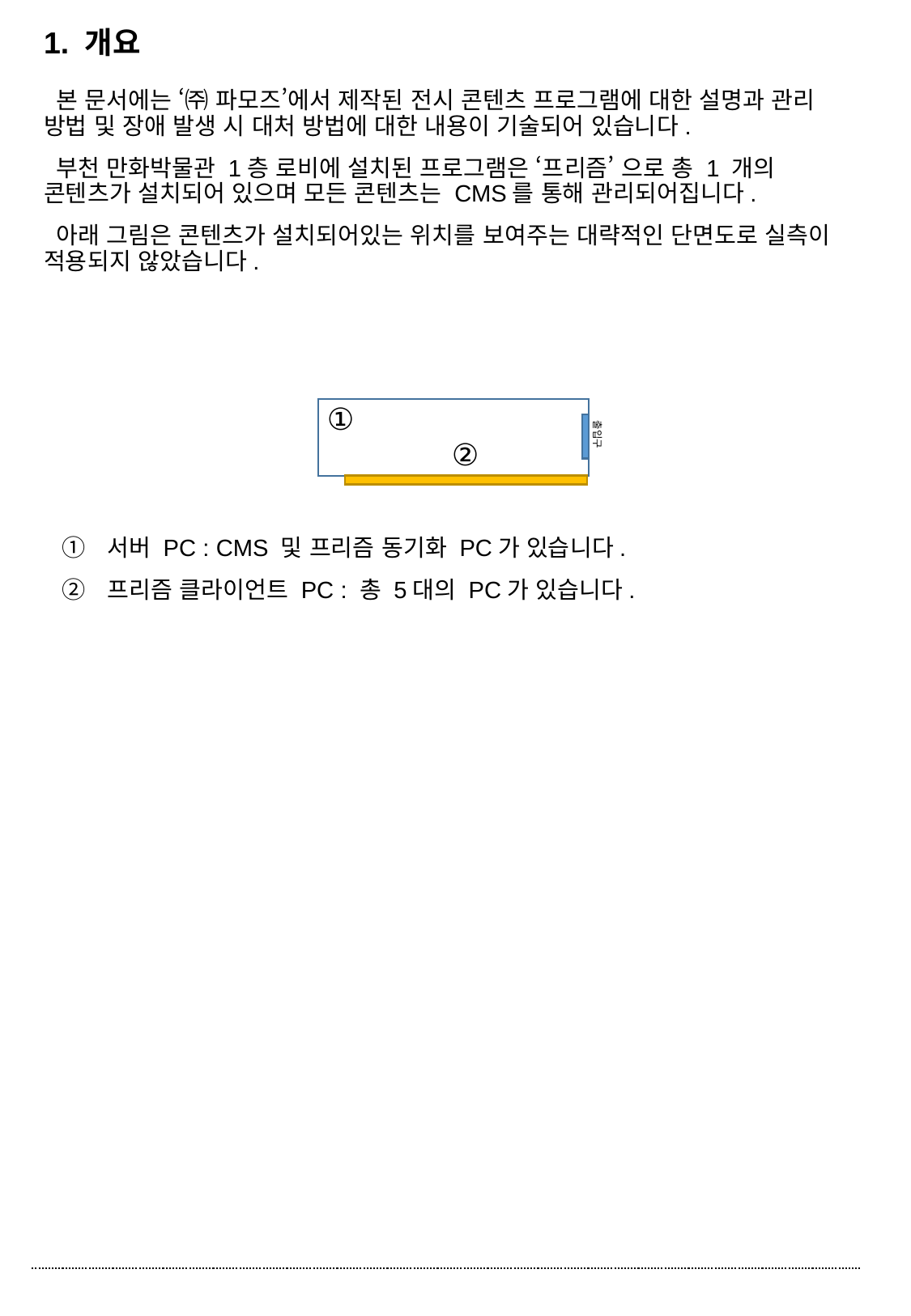

1. 개요
 본 문서에는 ‘㈜ 파모즈’에서 제작된 전시 콘텐츠 프로그램에 대한 설명과 관리 방법 및 장애 발생 시 대처 방법에 대한 내용이 기술되어 있습니다.
 부천 만화박물관 1층 로비에 설치된 프로그램은 ‘프리즘’ 으로 총 1 개의 콘텐츠가 설치되어 있으며 모든 콘텐츠는 CMS를 통해 관리되어집니다.
 아래 그림은 콘텐츠가 설치되어있는 위치를 보여주는 대략적인 단면도로 실측이 적용되지 않았습니다.
①

출입구
②

서버 PC : CMS 및 프리즘 동기화 PC가 있습니다.
프리즘 클라이언트 PC : 총 5대의 PC가 있습니다.